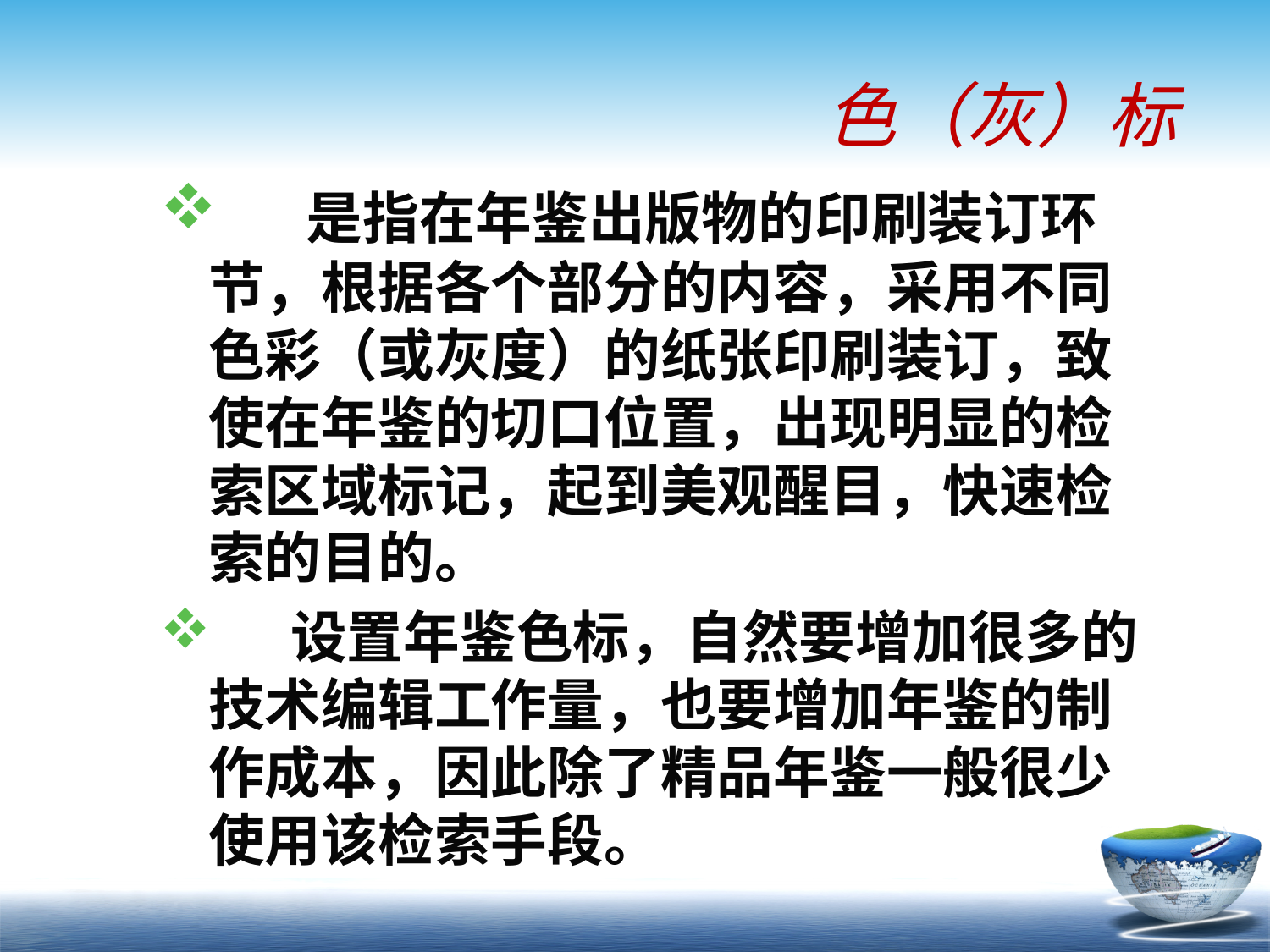

# 色（灰）标
     是指在年鉴出版物的印刷装订环节，根据各个部分的内容，采用不同色彩（或灰度）的纸张印刷装订，致使在年鉴的切口位置，出现明显的检索区域标记，起到美观醒目，快速检索的目的。
     设置年鉴色标，自然要增加很多的技术编辑工作量，也要增加年鉴的制作成本，因此除了精品年鉴一般很少使用该检索手段。